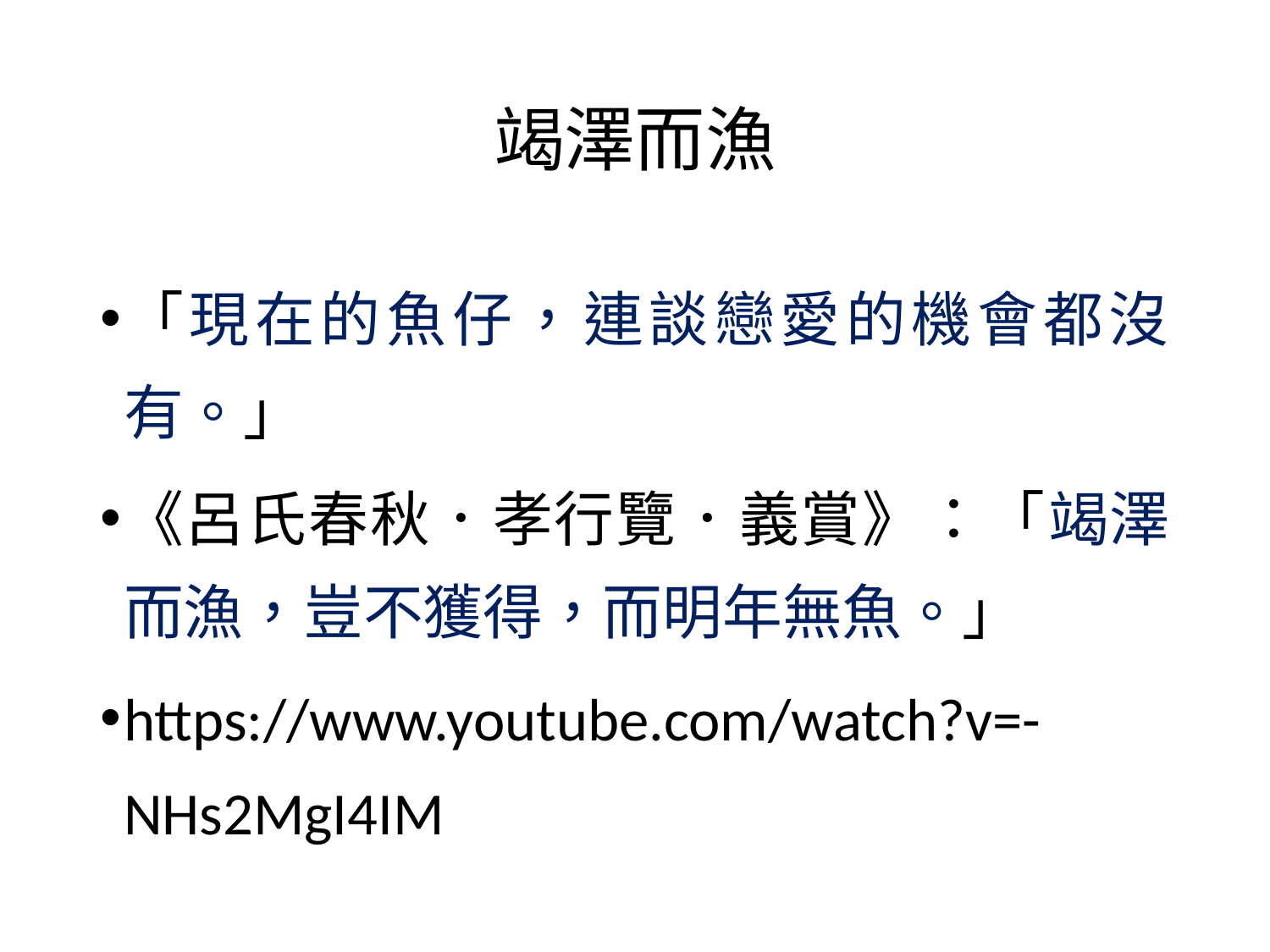

# 竭澤而漁
「現在的魚仔，連談戀愛的機會都沒有。」
《呂氏春秋．孝行覽．義賞》：「竭澤而漁，豈不獲得，而明年無魚。」
https://www.youtube.com/watch?v=-NHs2MgI4IM